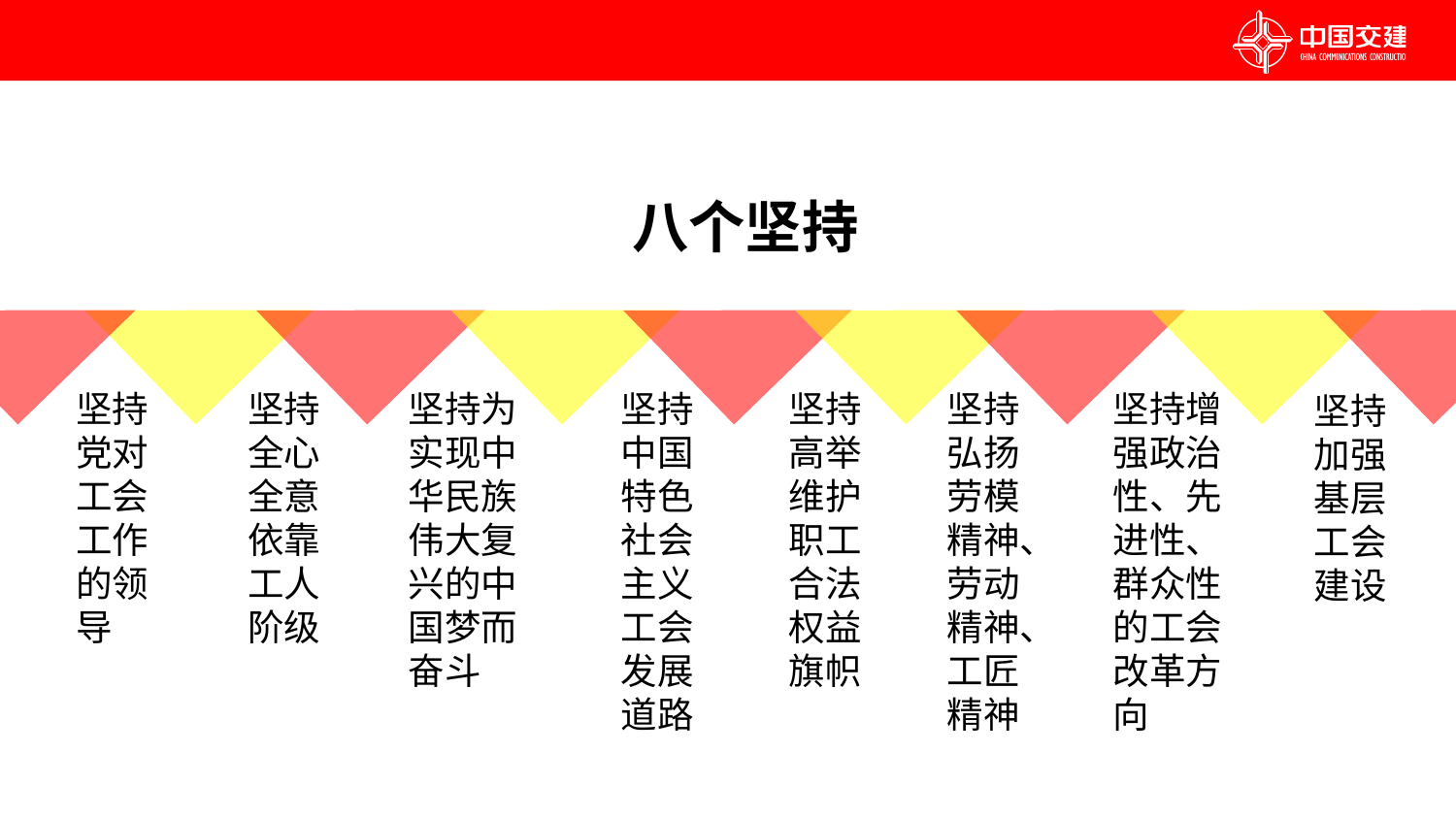

#
八个坚持

坚持为实现中华民族伟大复兴的中国梦而奋斗
坚持中国特色社会主义工会发展道路
坚持高举维护职工合法权益旗帜
坚持弘扬劳模精神、劳动精神、工匠精神
坚持增强政治性、先进性、群众性的工会改革方向
坚持党对工会工作的领导
坚持全心全意依靠工人阶级
坚持加强基层工会建设